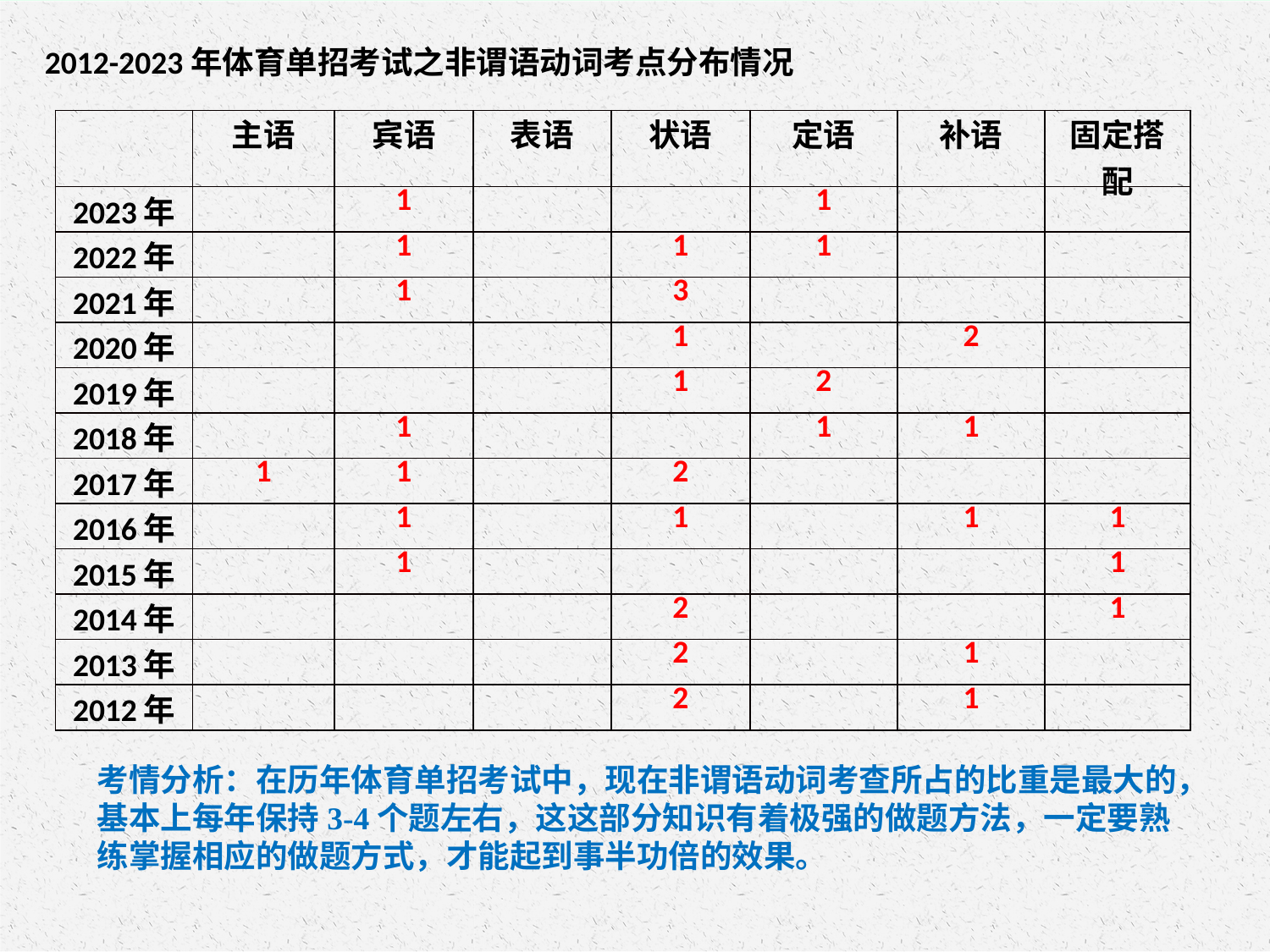

2012-2023年体育单招考试之非谓语动词考点分布情况
|  | 主语 | 宾语 | 表语 | 状语 | 定语 | 补语 | 固定搭配 |
| --- | --- | --- | --- | --- | --- | --- | --- |
| 2023年 |  | 1 |  |  | 1 |  |  |
| 2022年 |  | 1 |  | 1 | 1 |  |  |
| 2021年 |  | 1 |  | 3 |  |  |  |
| 2020年 |  |  |  | 1 |  | 2 |  |
| 2019年 |  |  |  | 1 | 2 |  |  |
| 2018年 |  | 1 |  |  | 1 | 1 |  |
| 2017年 | 1 | 1 |  | 2 |  |  |  |
| 2016年 |  | 1 |  | 1 |  | 1 | 1 |
| 2015年 |  | 1 |  |  |  |  | 1 |
| 2014年 |  |  |  | 2 |  |  | 1 |
| 2013年 |  |  |  | 2 |  | 1 |  |
| 2012年 |  |  |  | 2 |  | 1 |  |
考情分析：在历年体育单招考试中，现在非谓语动词考查所占的比重是最大的，基本上每年保持3-4个题左右，这这部分知识有着极强的做题方法，一定要熟练掌握相应的做题方式，才能起到事半功倍的效果。